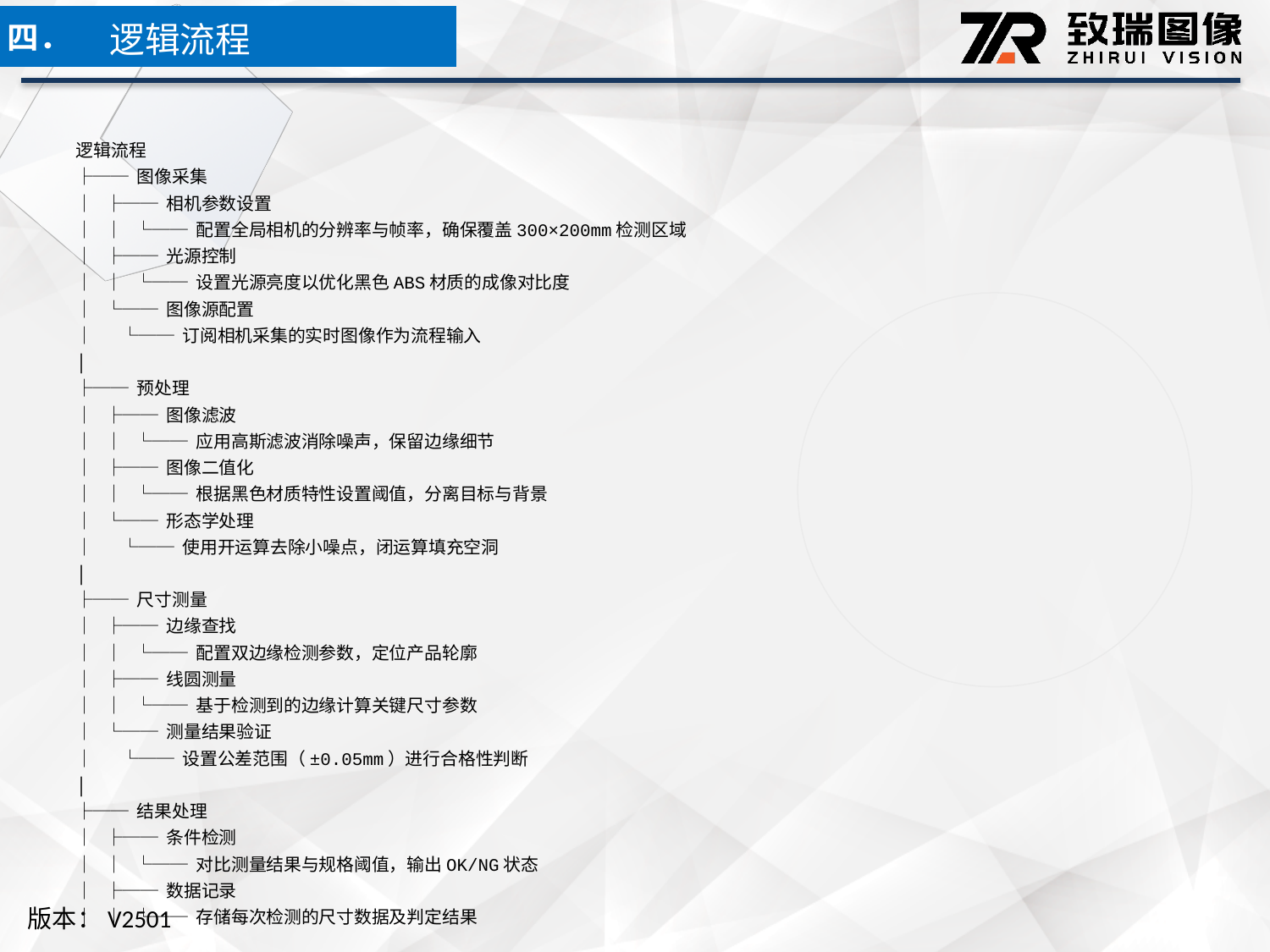

逻辑流程
四．

逻辑流程
├── 图像采集
│   ├── 相机参数设置
│   │   └── 配置全局相机的分辨率与帧率，确保覆盖300×200mm检测区域
│   ├── 光源控制
│   │   └── 设置光源亮度以优化黑色ABS材质的成像对比度
│   └── 图像源配置
│       └── 订阅相机采集的实时图像作为流程输入
│
├── 预处理
│   ├── 图像滤波
│   │   └── 应用高斯滤波消除噪声，保留边缘细节
│   ├── 图像二值化
│   │   └── 根据黑色材质特性设置阈值，分离目标与背景
│   └── 形态学处理
│       └── 使用开运算去除小噪点，闭运算填充空洞
│
├── 尺寸测量
│   ├── 边缘查找
│   │   └── 配置双边缘检测参数，定位产品轮廓
│   ├── 线圆测量
│   │   └── 基于检测到的边缘计算关键尺寸参数
│   └── 测量结果验证
│       └── 设置公差范围（±0.05mm）进行合格性判断
│
├── 结果处理
│   ├── 条件检测
│   │   └── 对比测量结果与规格阈值，输出OK/NG状态
│   ├── 数据记录
│   │   └── 存储每次检测的尺寸数据及判定结果